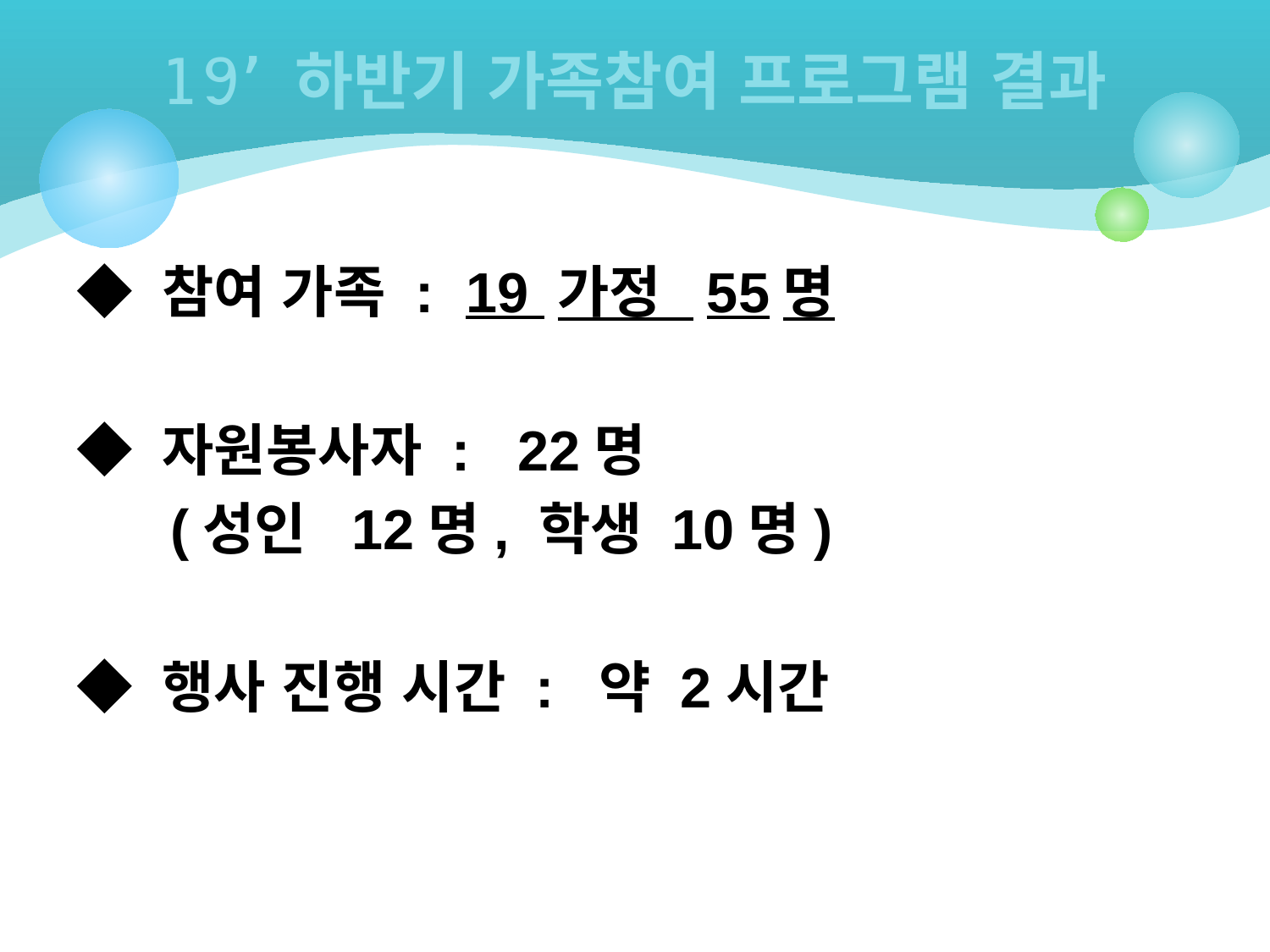

# 19’ 하반기 가족참여 프로그램 결과
◆ 참여 가족 :  19 가정  55명

◆ 자원봉사자 :   22명
      (성인  12명, 학생 10명)

◆ 행사 진행 시간 :  약 2시간